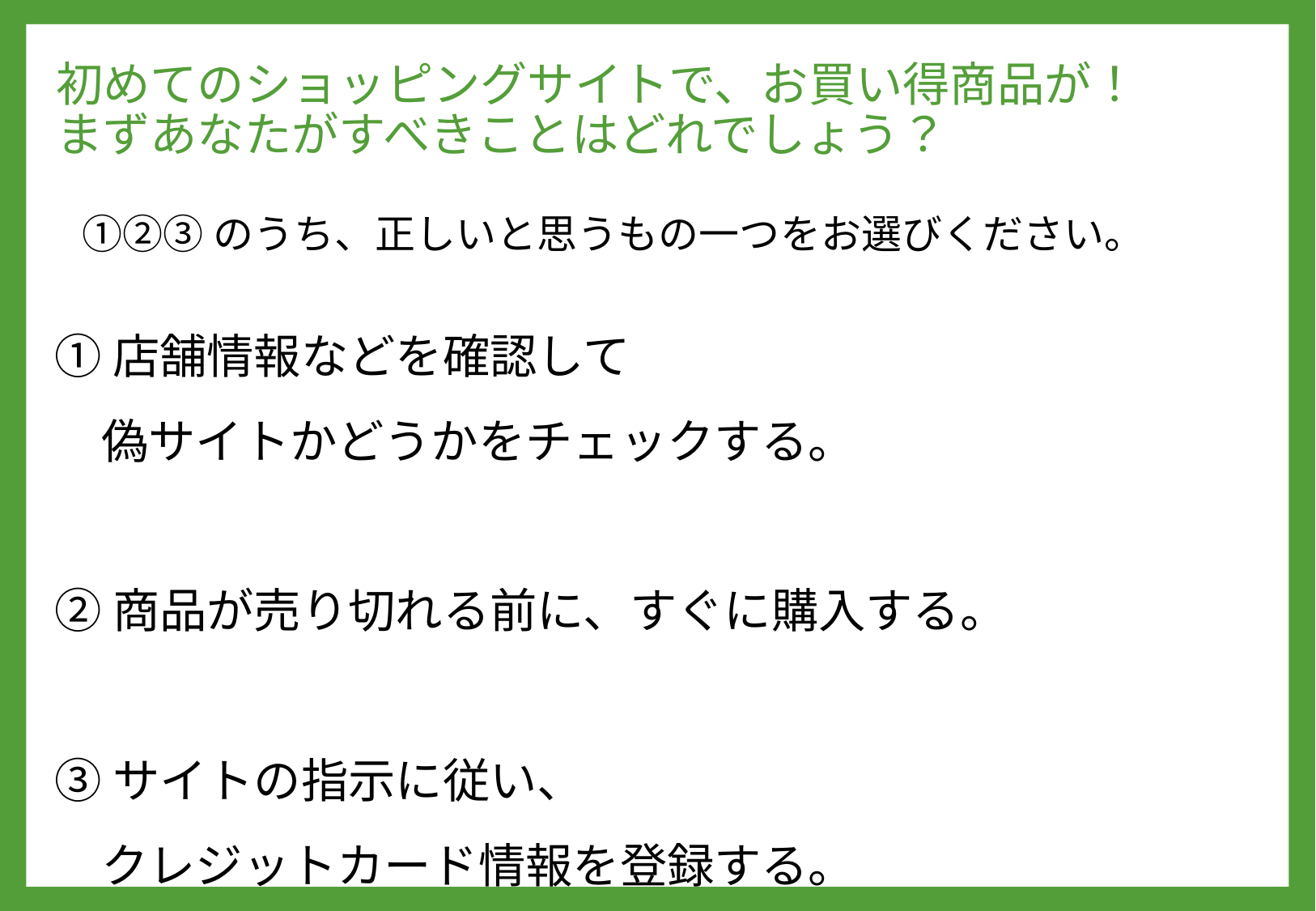

# 初めてのショッピングサイトで、お買い得商品が！ まずあなたがすべきことはどれでしょう？
①②③のうち、正しいと思うもの一つをお選びください。
①店舗情報などを確認して
　偽サイトかどうかをチェックする。

②商品が売り切れる前に、すぐに購入する。

③サイトの指示に従い、
　クレジットカード情報を登録する。